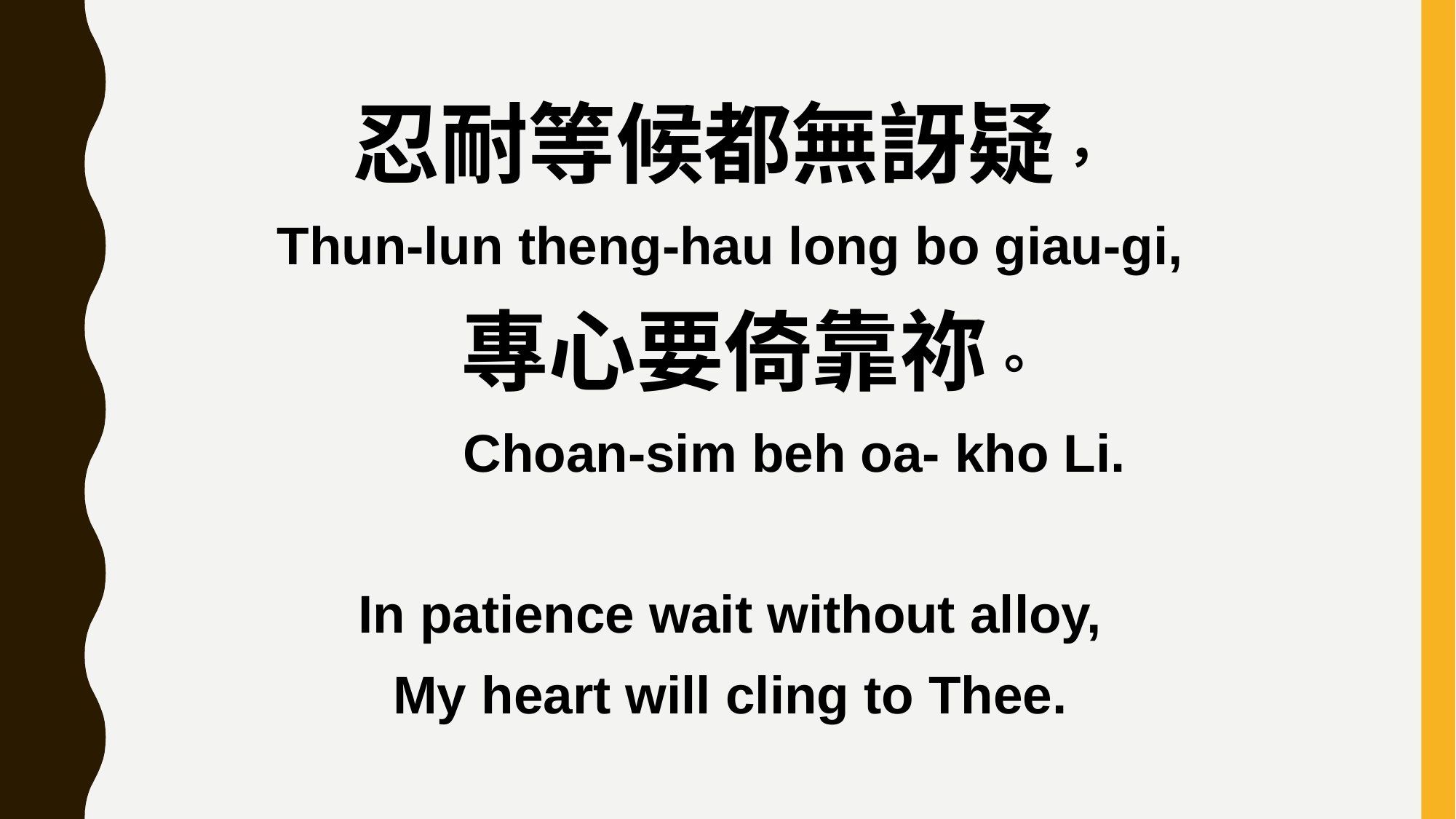

忍耐等候都無訝疑，
Thun-lun theng-hau long bo giau-gi,
 專心要倚靠祢。
                  Choan-sim beh oa- kho Li.

In patience wait without alloy,
My heart will cling to Thee.